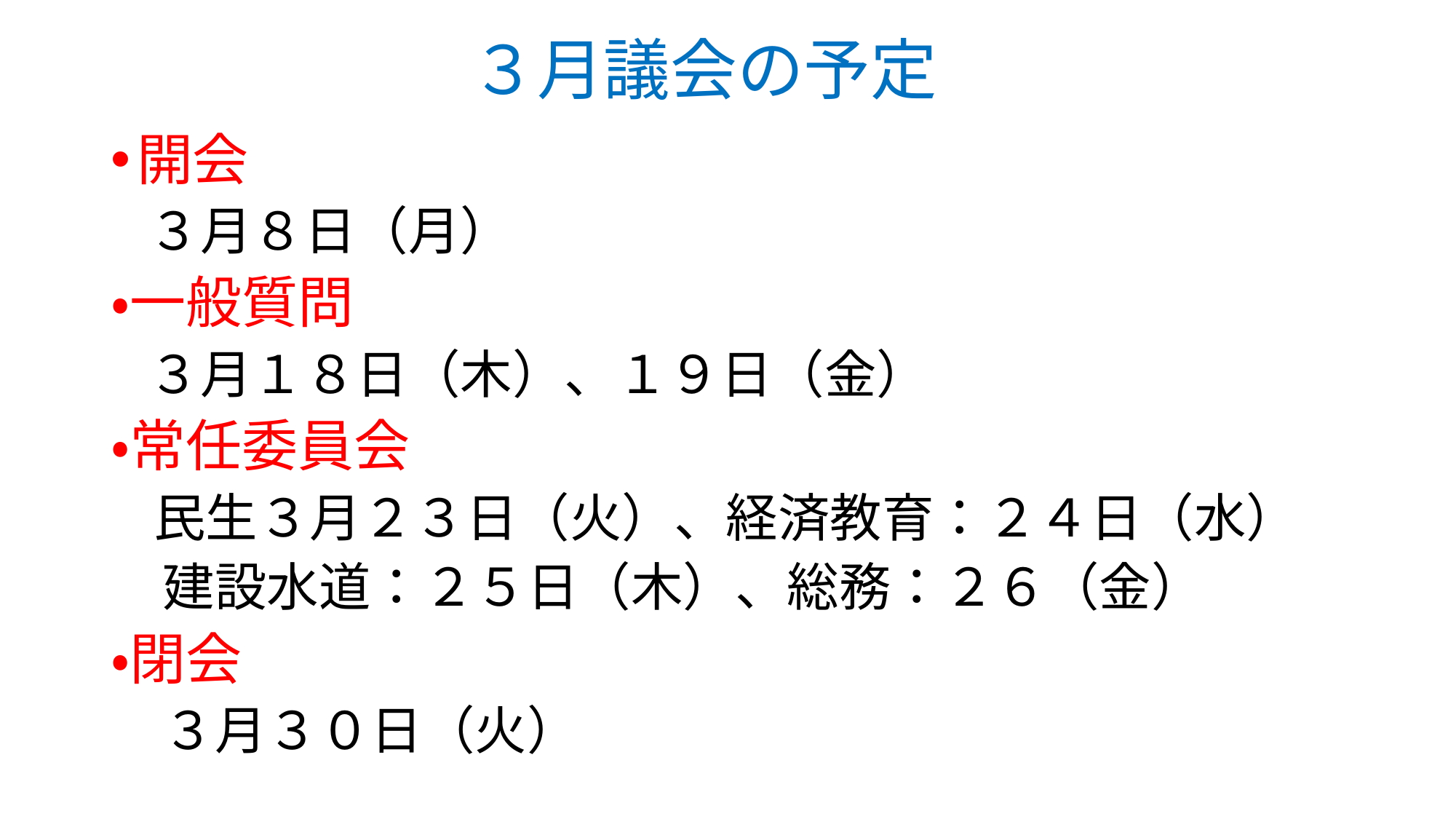

# ３月議会の予定
開会
　３月８日（月）
・一般質問
　３月１８日（木）、１９日（金）
・常任委員会
　民生３月２３日（火）、経済教育：２４日（水）
　建設水道：２５日（木）、総務：２６（金）
・閉会
　３月３０日（火）